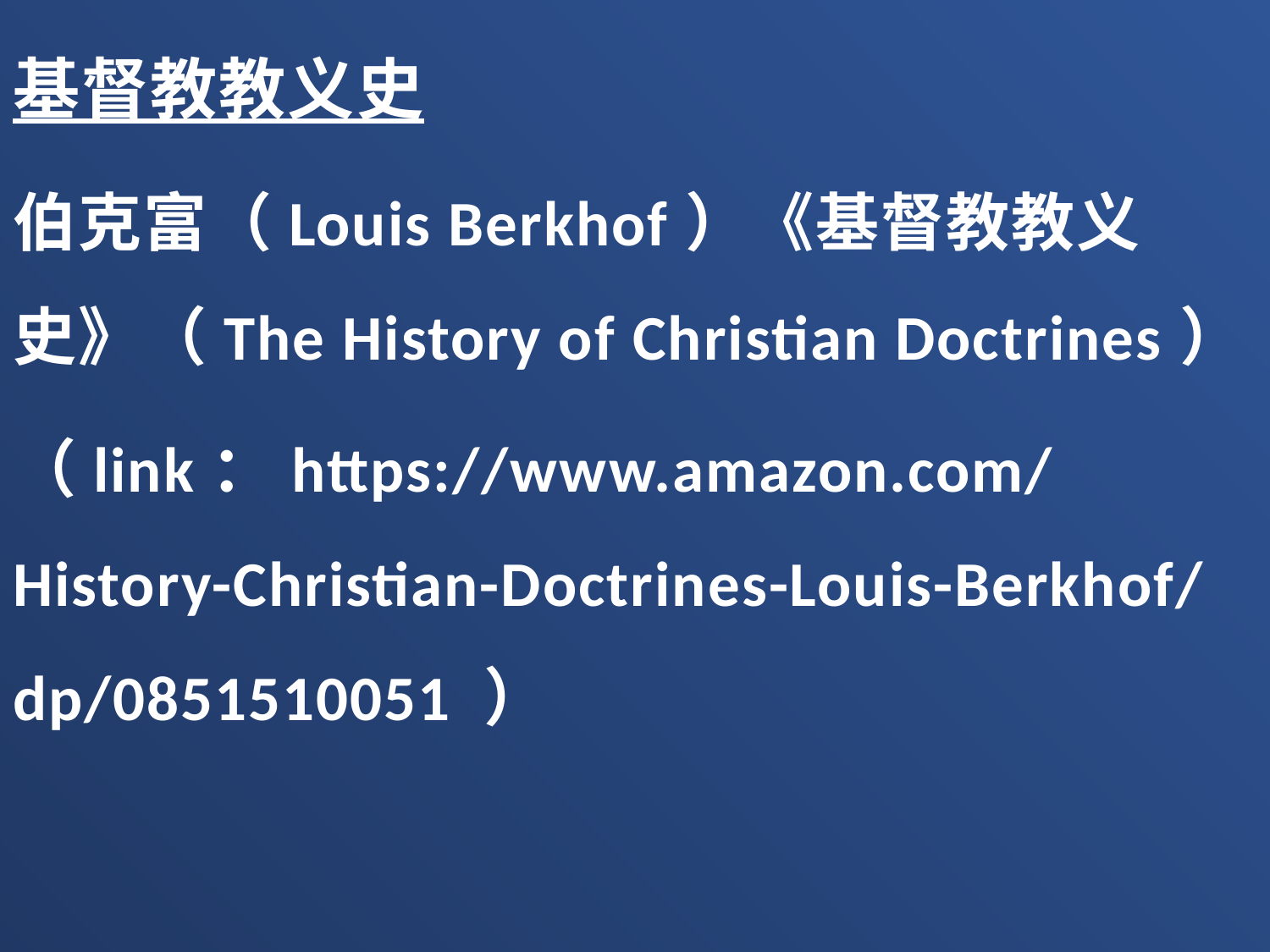

基督教教义史
伯克富（Louis Berkhof）《基督教教义史》（The History of Christian Doctrines）
（link：https://www.amazon.com/History-Christian-Doctrines-Louis-Berkhof/dp/0851510051 ）